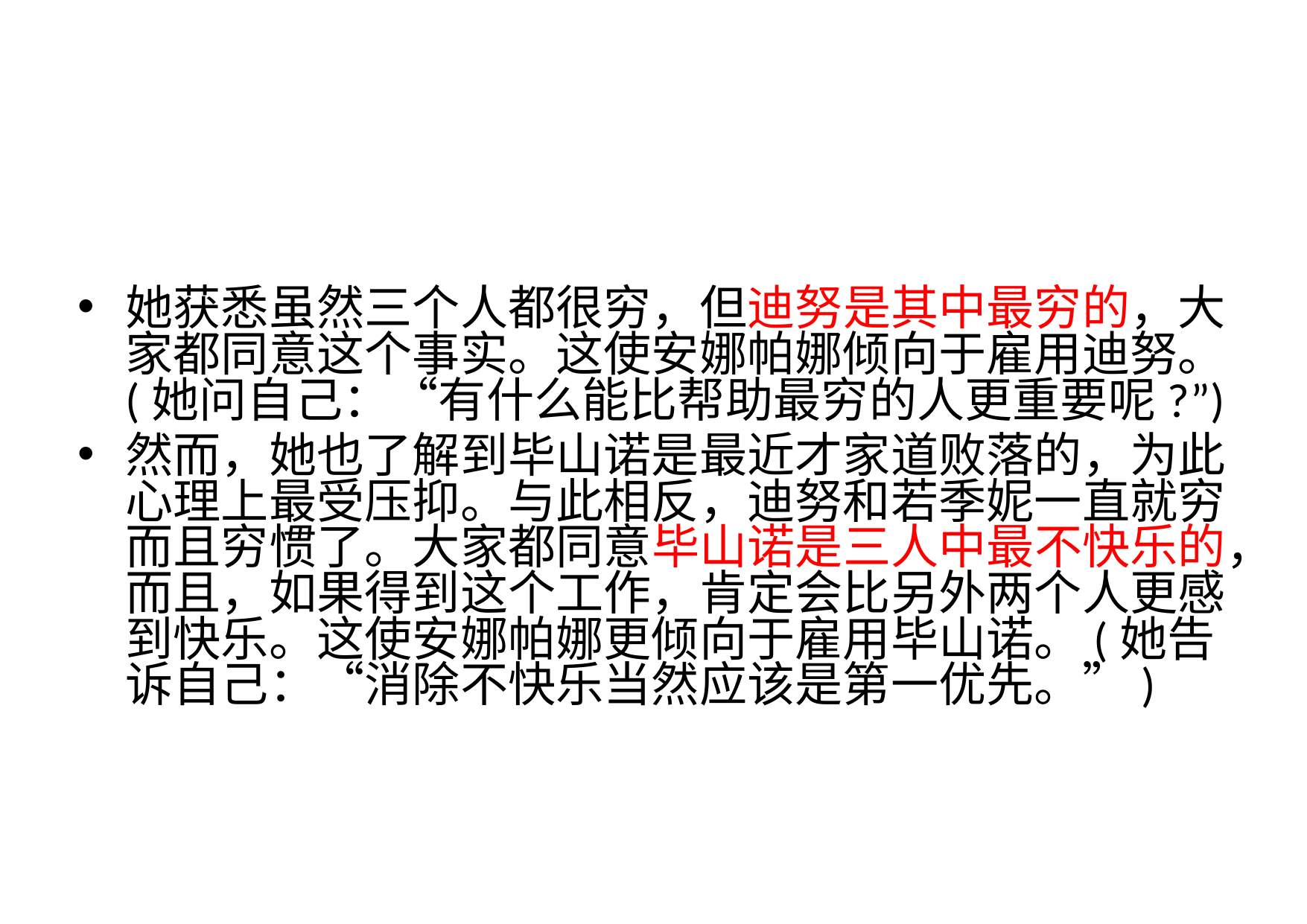

她获悉虽然三个人都很穷，但迪努是其中最穷的，大家都同意这个事实。这使安娜帕娜倾向于雇用迪努。(她问自己：“有什么能比帮助最穷的人更重要呢?”)
然而，她也了解到毕山诺是最近才家道败落的，为此心理上最受压抑。与此相反，迪努和若季妮一直就穷而且穷惯了。大家都同意毕山诺是三人中最不快乐的，而且，如果得到这个工作，肯定会比另外两个人更感到快乐。这使安娜帕娜更倾向于雇用毕山诺。(她告诉自己：“消除不快乐当然应该是第一优先。”)